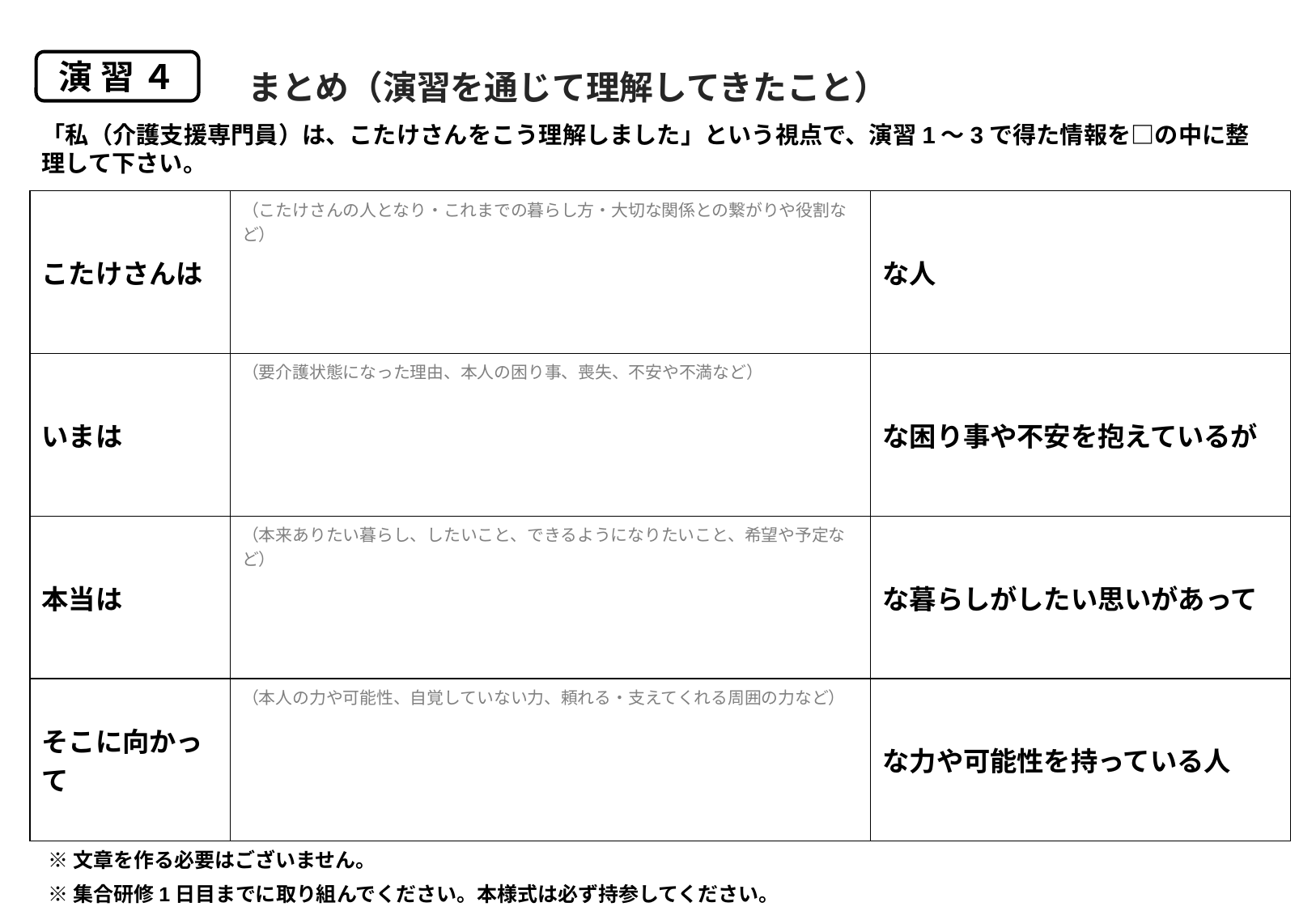

まとめ（演習を通じて理解してきたこと）
演 習 ４
「私（介護支援専門員）は、こたけさんをこう理解しました」という視点で、演習1～3で得た情報を□の中に整理して下さい。
| こたけさんは | （こたけさんの人となり・これまでの暮らし方・大切な関係との繋がりや役割など） | な人 |
| --- | --- | --- |
| いまは | （要介護状態になった理由、本人の困り事、喪失、不安や不満など） | な困り事や不安を抱えているが |
| 本当は | （本来ありたい暮らし、したいこと、できるようになりたいこと、希望や予定など） | な暮らしがしたい思いがあって |
| そこに向かって | （本人の力や可能性、自覚していない力、頼れる・支えてくれる周囲の力など） | な力や可能性を持っている人 |
※文章を作る必要はございません。
※集合研修1日目までに取り組んでください。本様式は必ず持参してください。